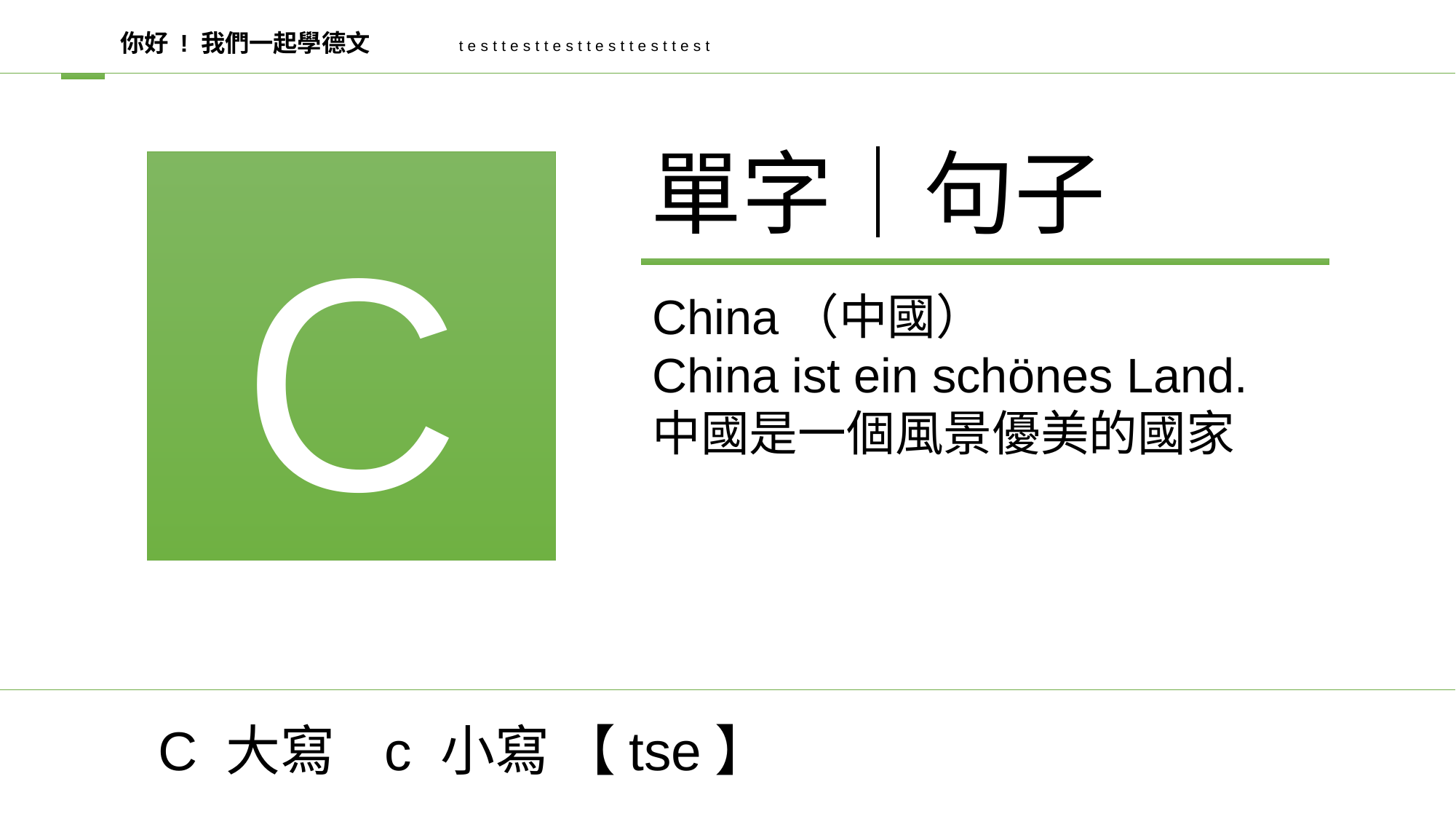

你好 ! 我們一起學德文
testtesttesttesttesttest

單字│句子

C

China（中國）
China ist ein schönes Land.
中國是一個風景優美的國家

C 大寫   c 小寫 【tse】